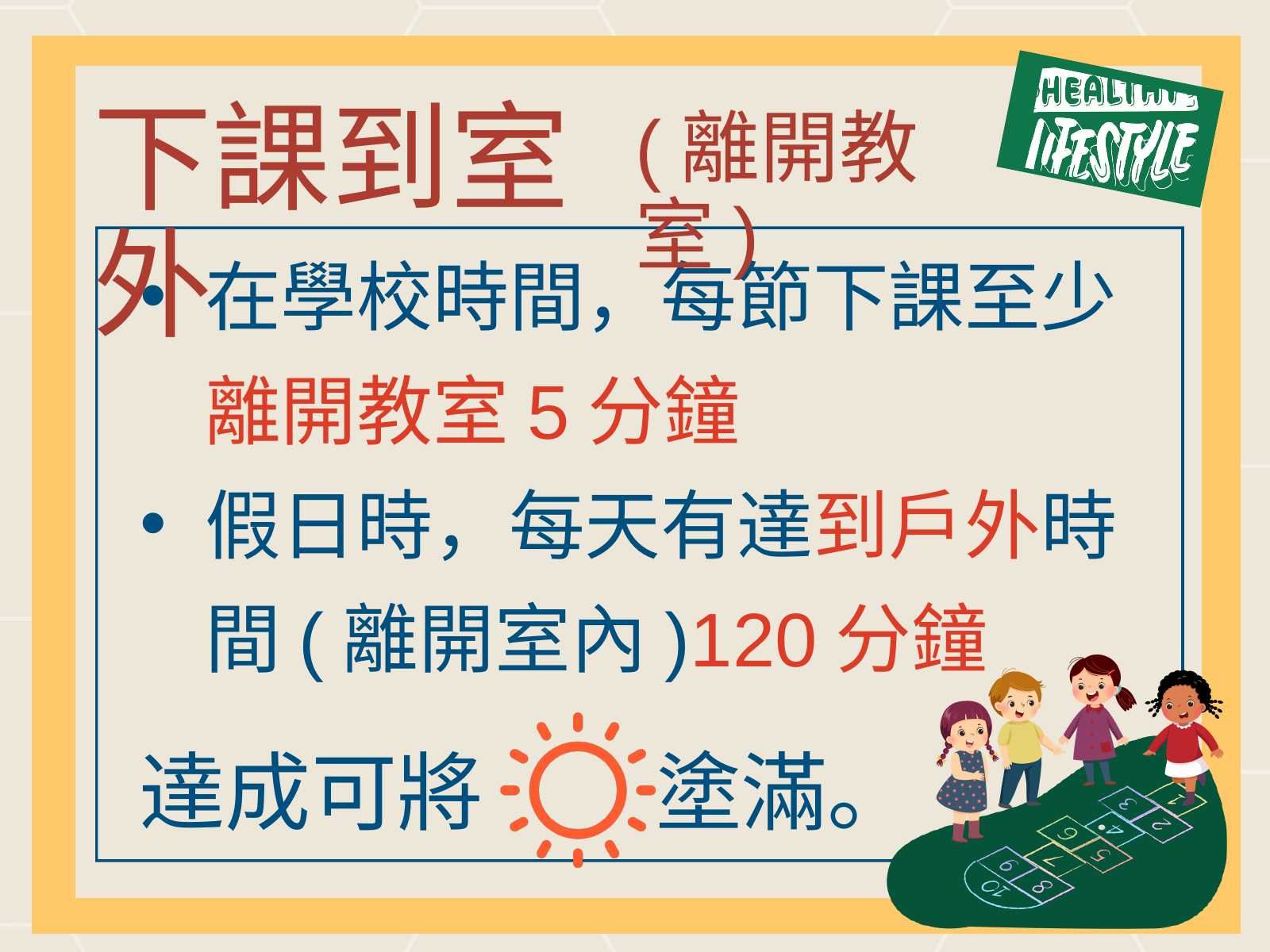

下課到室外
(離開教室)
在學校時間，每節下課至少離開教室5分鐘
假日時，每天有達到戶外時間(離開室內)120分鐘

達成可將         塗滿。